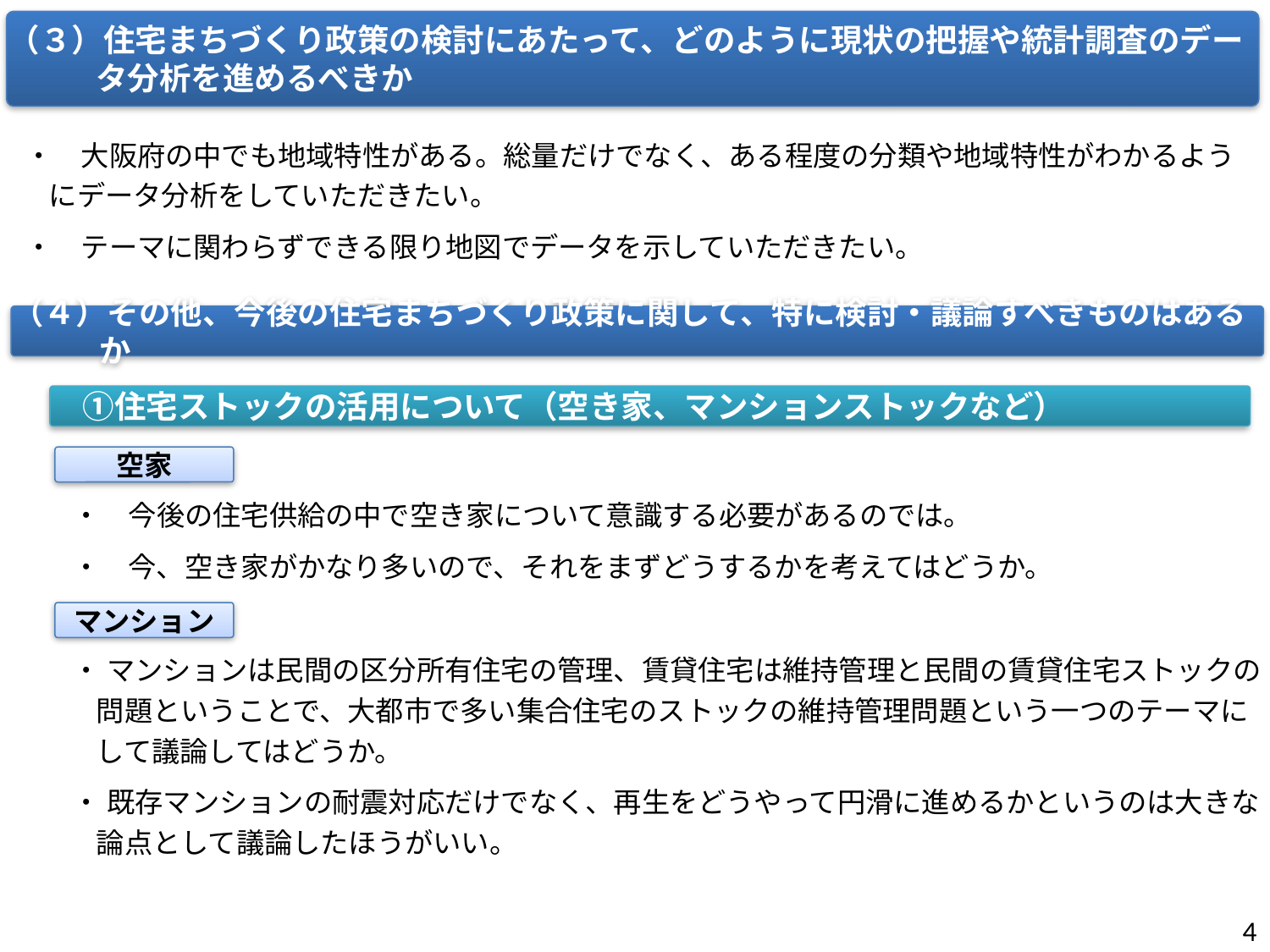

（３）住宅まちづくり政策の検討にあたって、どのように現状の把握や統計調査のデータ分析を進めるべきか
・　大阪府の中でも地域特性がある。総量だけでなく、ある程度の分類や地域特性がわかるようにデータ分析をしていただきたい。
・　テーマに関わらずできる限り地図でデータを示していただきたい。
（４）その他、今後の住宅まちづくり政策に関して、特に検討・議論すべきものはあるか
　①住宅ストックの活用について（空き家、マンションストックなど）
空家
・　今後の住宅供給の中で空き家について意識する必要があるのでは。
・　今、空き家がかなり多いので、それをまずどうするかを考えてはどうか。
マンション
・ マンションは民間の区分所有住宅の管理、賃貸住宅は維持管理と民間の賃貸住宅ストックの問題ということで、大都市で多い集合住宅のストックの維持管理問題という一つのテーマにして議論してはどうか。
・ 既存マンションの耐震対応だけでなく、再生をどうやって円滑に進めるかというのは大きな論点として議論したほうがいい。
4